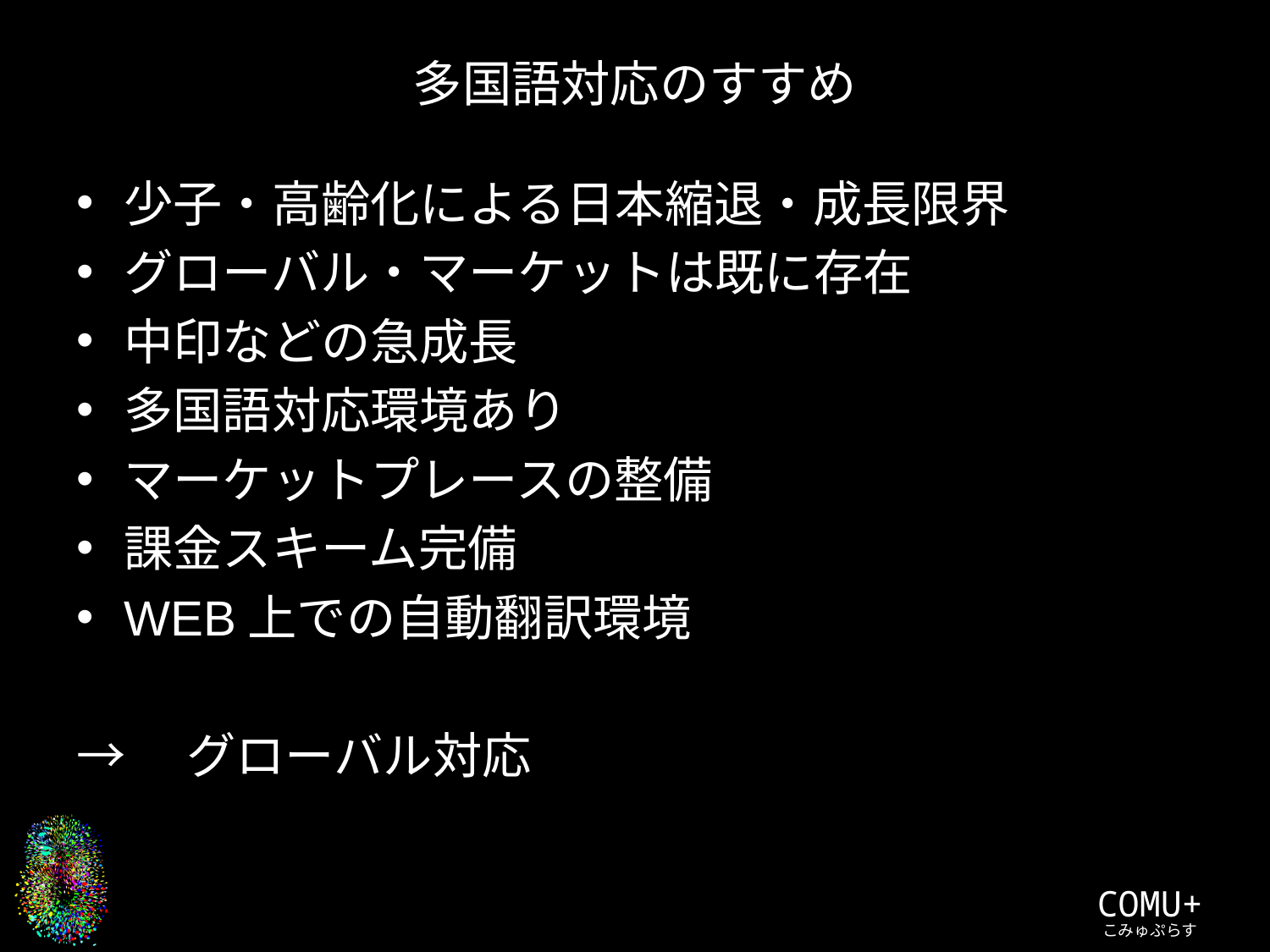

# 多国語対応のすすめ
少子・高齢化による日本縮退・成長限界
グローバル・マーケットは既に存在
中印などの急成長
多国語対応環境あり
マーケットプレースの整備
課金スキーム完備
WEB上での自動翻訳環境

→　グローバル対応